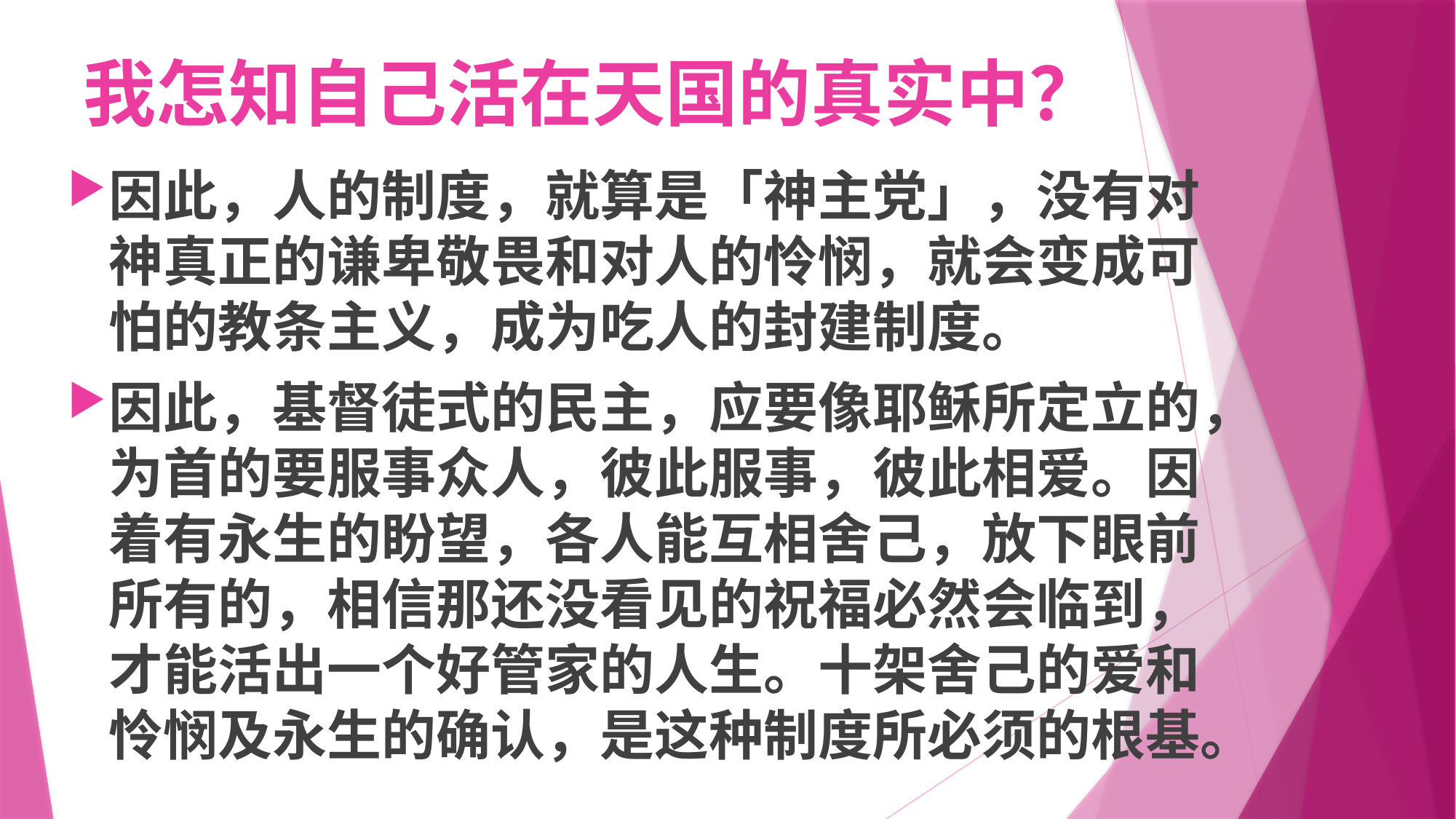

# 我怎知自己活在天国的真实中？
因此，人的制度，就算是「神主党」，没有对神真正的谦卑敬畏和对人的怜悯，就会变成可怕的教条主义，成为吃人的封建制度。
因此，基督徒式的民主，应要像耶稣所定立的，为首的要服事众人，彼此服事，彼此相爱。因着有永生的盼望，各人能互相舍己，放下眼前所有的，相信那还没看见的祝福必然会临到，才能活出一个好管家的人生。十架舍己的爱和怜悯及永生的确认，是这种制度所必须的根基。